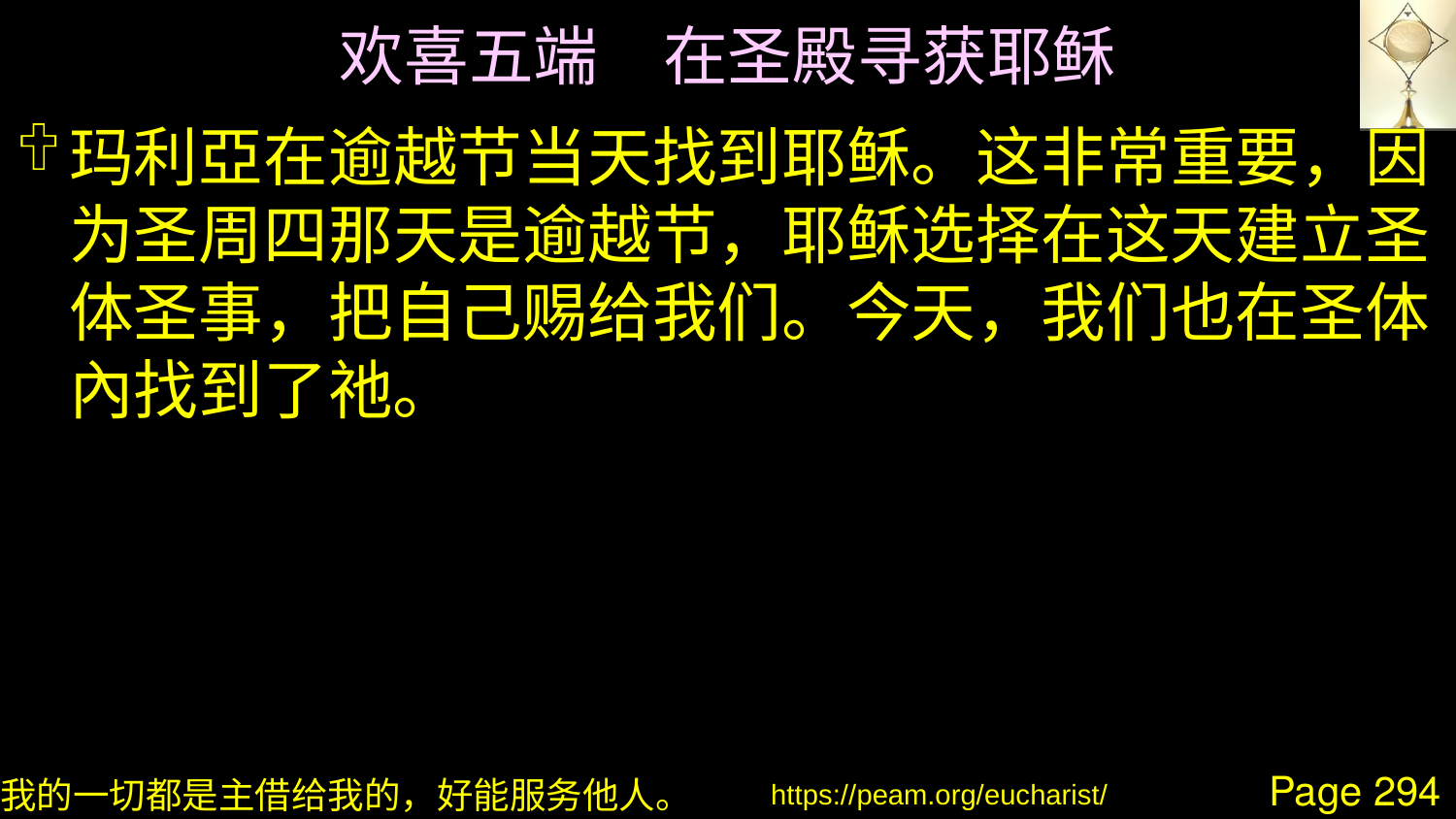

# 欢喜五端　在圣殿寻获耶稣
玛利亞在逾越节当天找到耶稣。这非常重要，因为圣周四那天是逾越节，耶稣选择在这天建立圣体圣事，把自己赐给我们。今天，我们也在圣体內找到了祂。